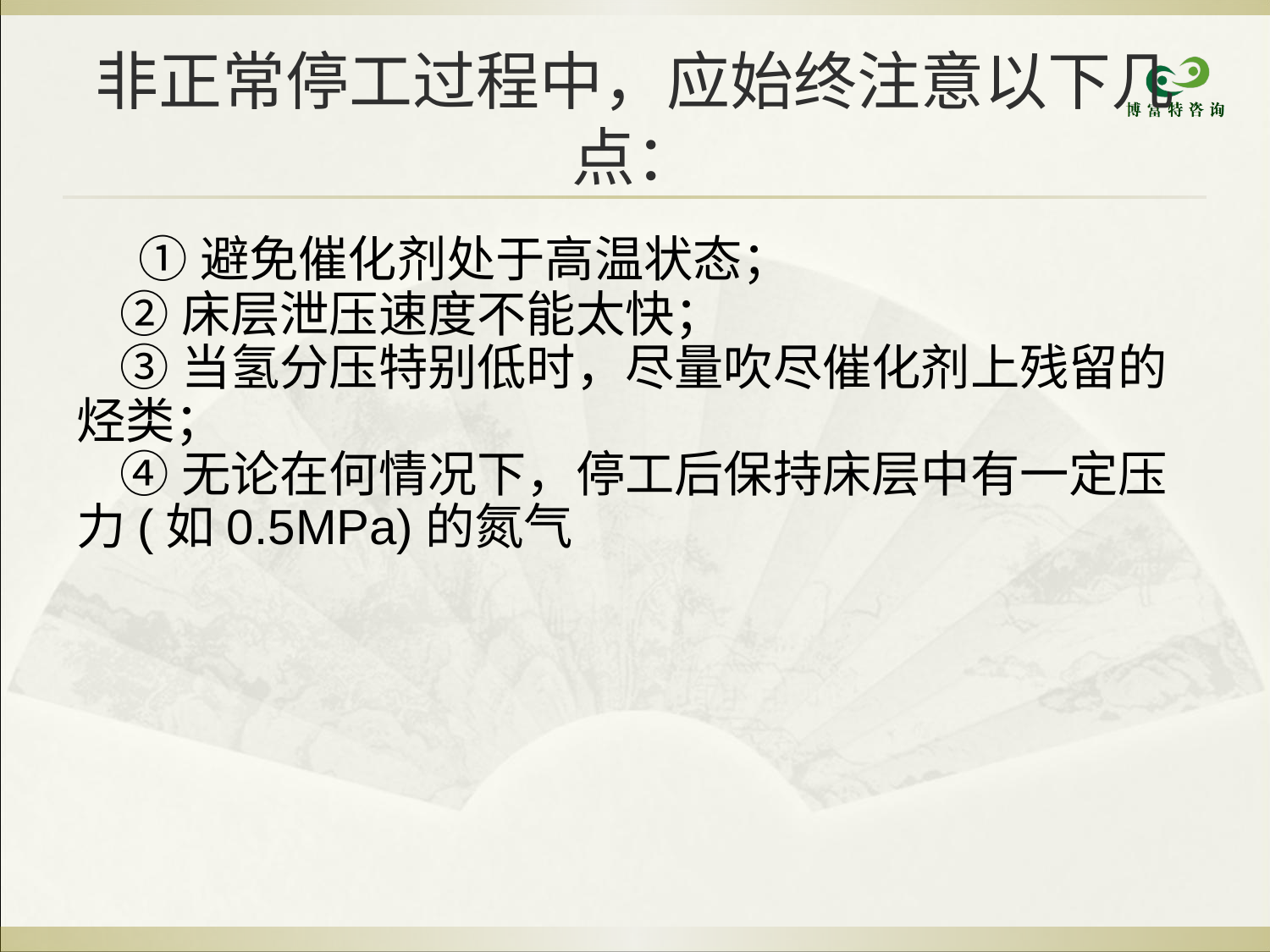

非正常停工过程中，应始终注意以下几点：
    ①避免催化剂处于高温状态；
    ②床层泄压速度不能太快；
    ③当氢分压特别低时，尽量吹尽催化剂上残留的烃类；
    ④无论在何情况下，停工后保持床层中有一定压力(如0.5MPa)的氮气